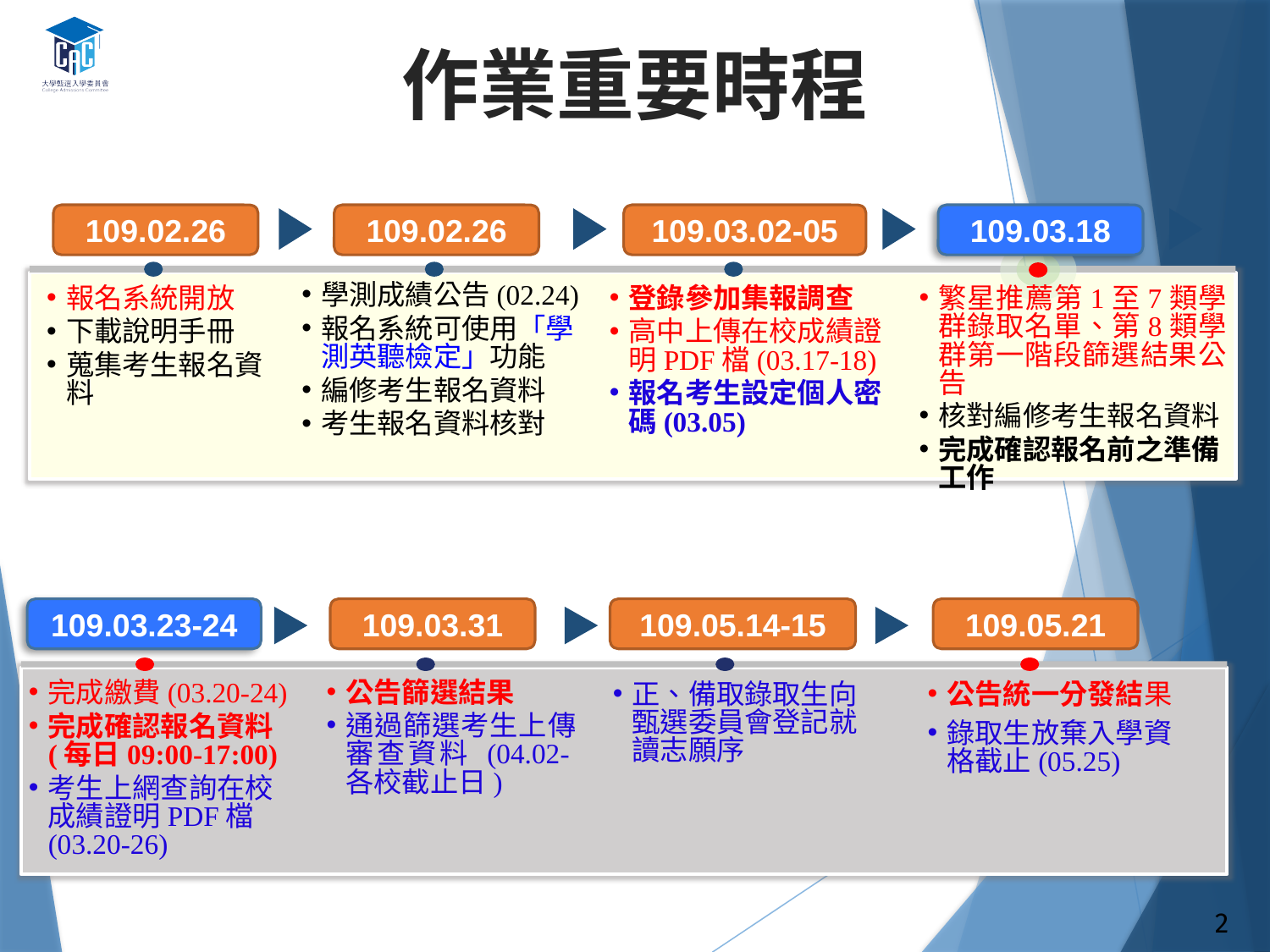

作業重要時程
109.02.26
109.02.26
109.03.02-05
109.03.18

學測成績公告(02.24)
報名系統可使用「學測英聽檢定」功能
編修考生報名資料
考生報名資料核對
登錄參加集報調查
高中上傳在校成績證明PDF檔(03.17-18)
報名考生設定個人密碼(03.05)
報名系統開放
下載說明手冊
蒐集考生報名資料
繁星推薦第1至7類學群錄取名單、第8類學群第一階段篩選結果公告
核對編修考生報名資料
完成確認報名前之準備工作
109.03.23-24
109.03.31
109.05.14-15
109.05.21

公告篩選結果
通過篩選考生上傳審查資料 (04.02-各校截止日)
完成繳費(03.20-24)
完成確認報名資料(每日09:00-17:00)
考生上網查詢在校成績證明PDF檔(03.20-26)
正、備取錄取生向甄選委員會登記就讀志願序
公告統一分發結果
錄取生放棄入學資格截止(05.25)